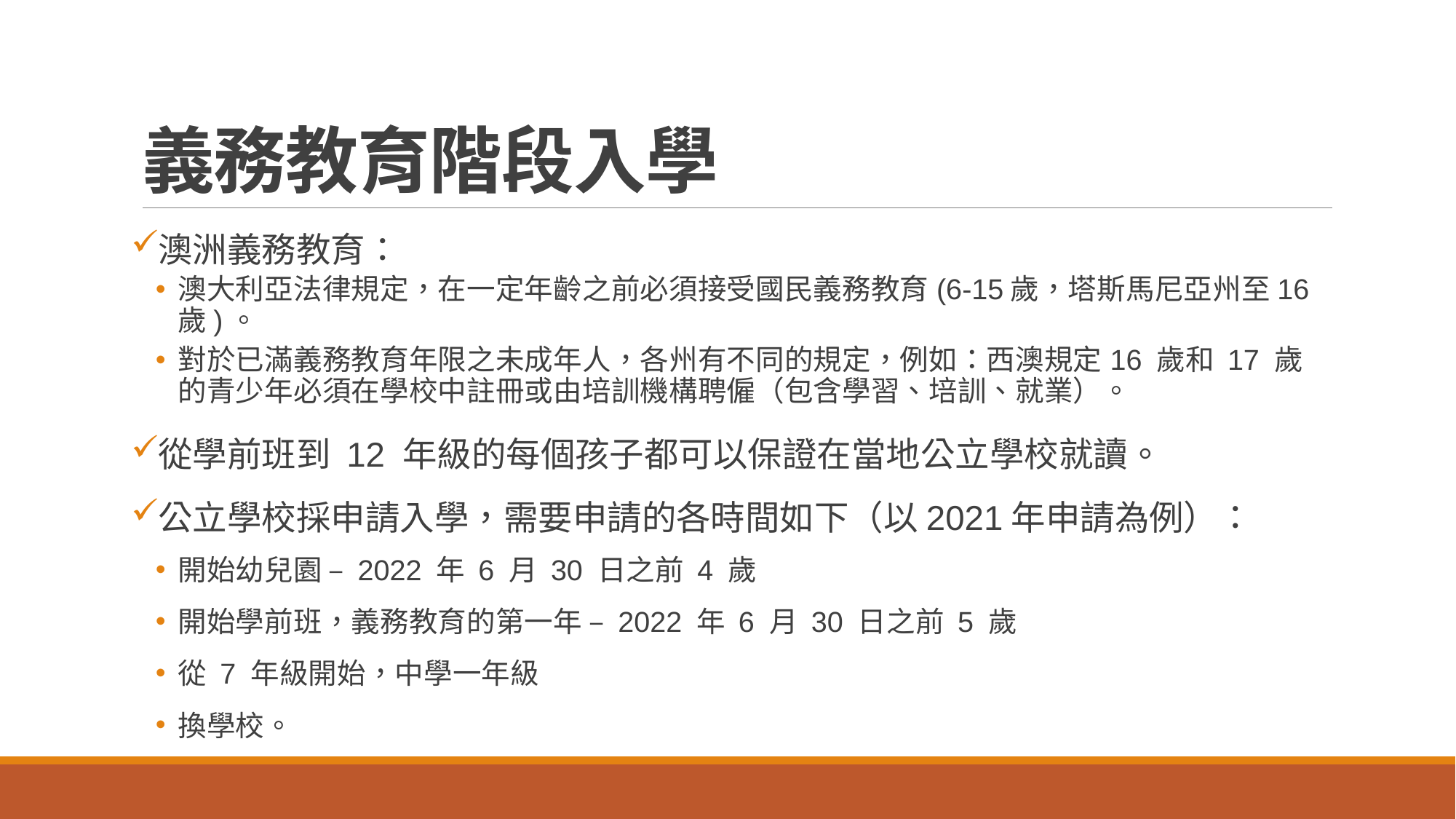

# 義務教育階段入學
澳洲義務教育：
澳大利亞法律規定，在一定年齡之前必須接受國民義務教育(6-15歲，塔斯馬尼亞州至16歲)。
對於已滿義務教育年限之未成年人，各州有不同的規定，例如：西澳規定16 歲和 17 歲的青少年必須在學校中註冊或由培訓機構聘僱（包含學習、培訓、就業）。
從學前班到 12 年級的每個孩子都可以保證在當地公立學校就讀。
公立學校採申請入學，需要申請的各時間如下（以2021年申請為例）：
開始幼兒園 – 2022 年 6 月 30 日之前 4 歲
開始學前班，義務教育的第一年 – 2022 年 6 月 30 日之前 5 歲
從 7 年級開始，中學一年級
換學校。